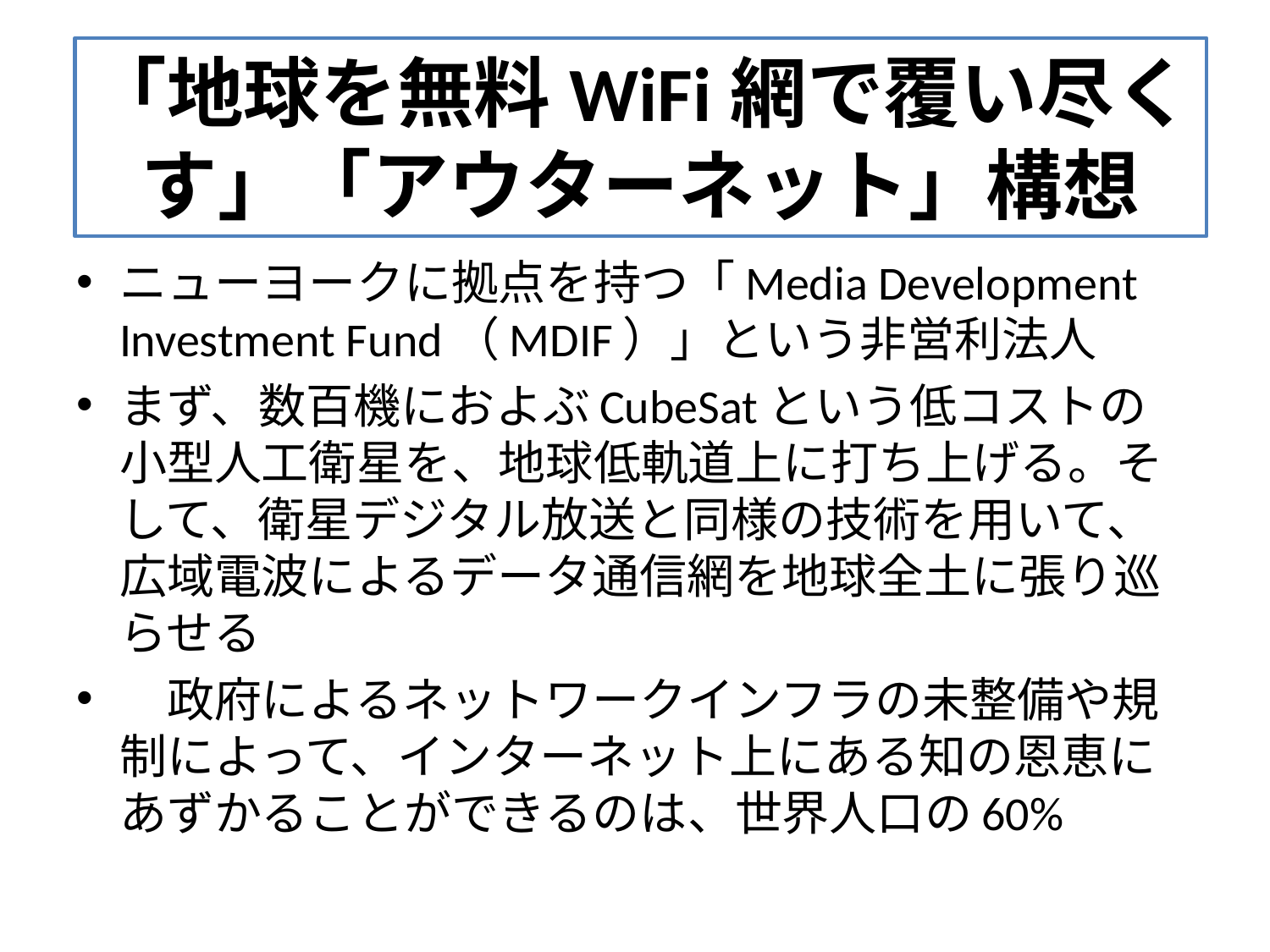

# 「地球を無料WiFi網で覆い尽くす」「アウターネット」構想
ニューヨークに拠点を持つ「Media Development Investment Fund（MDIF）」という非営利法人
まず、数百機におよぶCubeSatという低コストの小型人工衛星を、地球低軌道上に打ち上げる。そして、衛星デジタル放送と同様の技術を用いて、広域電波によるデータ通信網を地球全土に張り巡らせる
　政府によるネットワークインフラの未整備や規制によって、インターネット上にある知の恩恵にあずかることができるのは、世界人口の60%